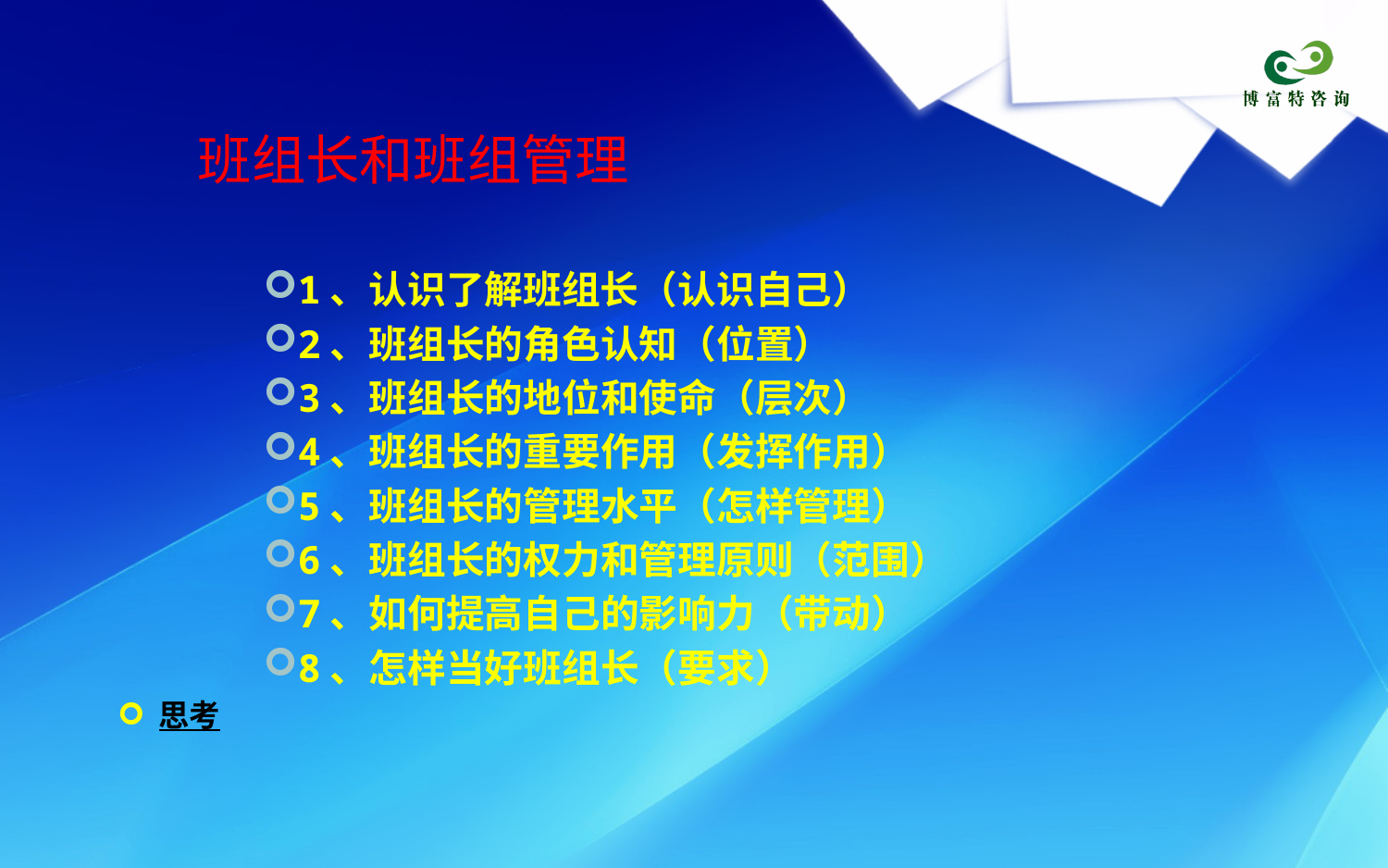

班组长和班组管理
1、认识了解班组长（认识自己）
2、班组长的角色认知（位置）
3、班组长的地位和使命（层次）
4、班组长的重要作用（发挥作用）
5、班组长的管理水平（怎样管理）
6、班组长的权力和管理原则（范围）
7、如何提高自己的影响力（带动）
8、怎样当好班组长（要求）
思考